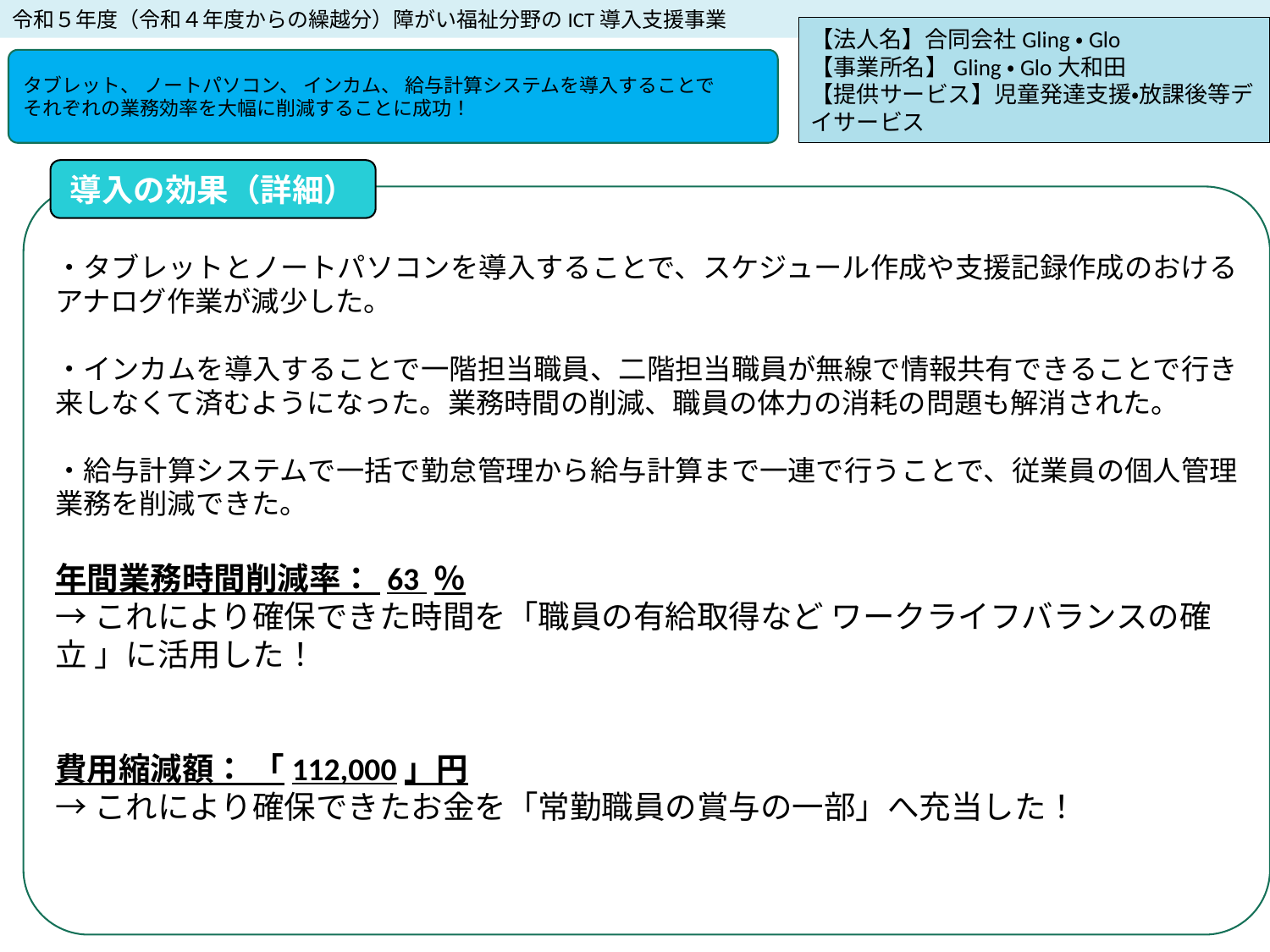

令和５年度（令和４年度からの繰越分）障がい福祉分野のICT導入支援事業
【法人名】合同会社Gling・Glo
【事業所名】Gling・Glo大和田
【提供サービス】児童発達支援・放課後等デイサービス
タブレット、 ノートパソコン、 インカム、 給与計算システムを導入することで
それぞれの業務効率を大幅に削減することに成功！
導入の効果（詳細）

・タブレットとノートパソコンを導入することで、スケジュール作成や支援記録作成のおけるアナログ作業が減少した。

・インカムを導入することで一階担当職員、二階担当職員が無線で情報共有できることで行き来しなくて済むようになった。業務時間の削減、職員の体力の消耗の問題も解消された。

・給与計算システムで一括で勤怠管理から給与計算まで一連で行うことで、従業員の個人管理業務を削減できた。

年間業務時間削減率： 63 ％
→これにより確保できた時間を「職員の有給取得など ワークライフバランスの確立 」に活用した！

費用縮減額： 「112,000」円
→これにより確保できたお金を「常勤職員の賞与の一部」へ充当した！